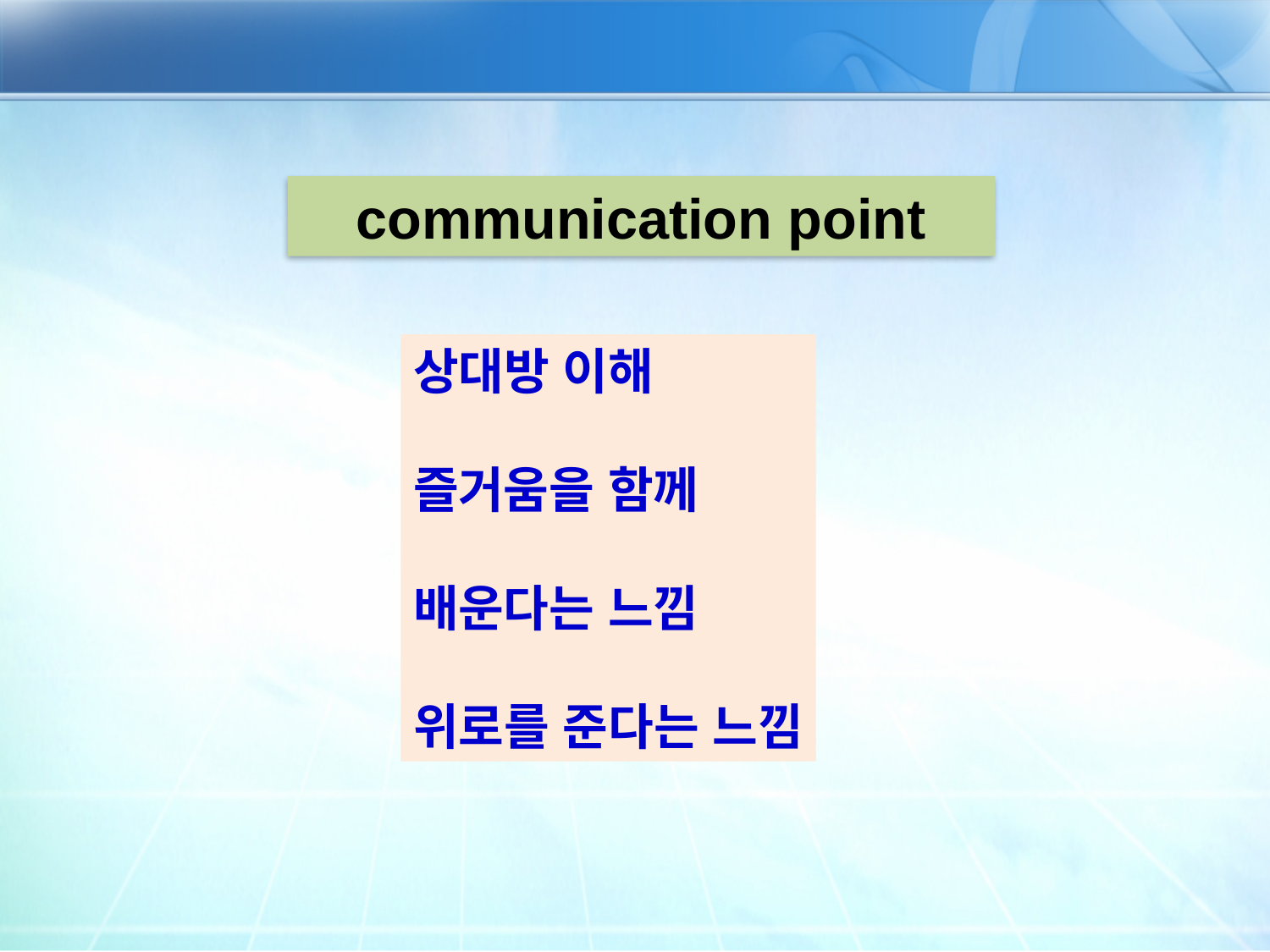

communication point
상대방 이해

즐거움을 함께

배운다는 느낌

위로를 준다는 느낌